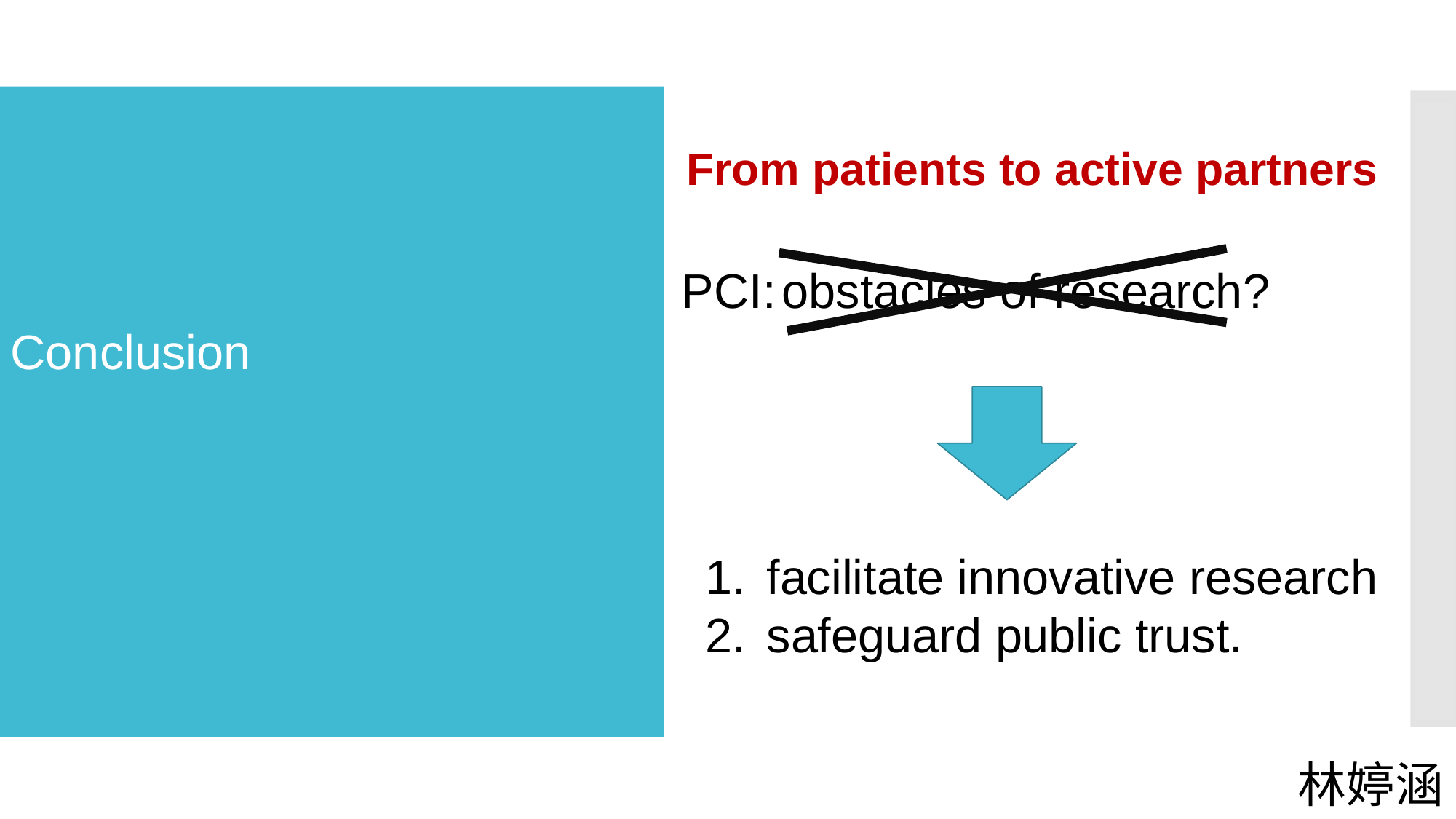

#
From patients to active partners
PCI:
obstacles of research?
Conclusion

facilitate innovative research
safeguard public trust.
林婷涵